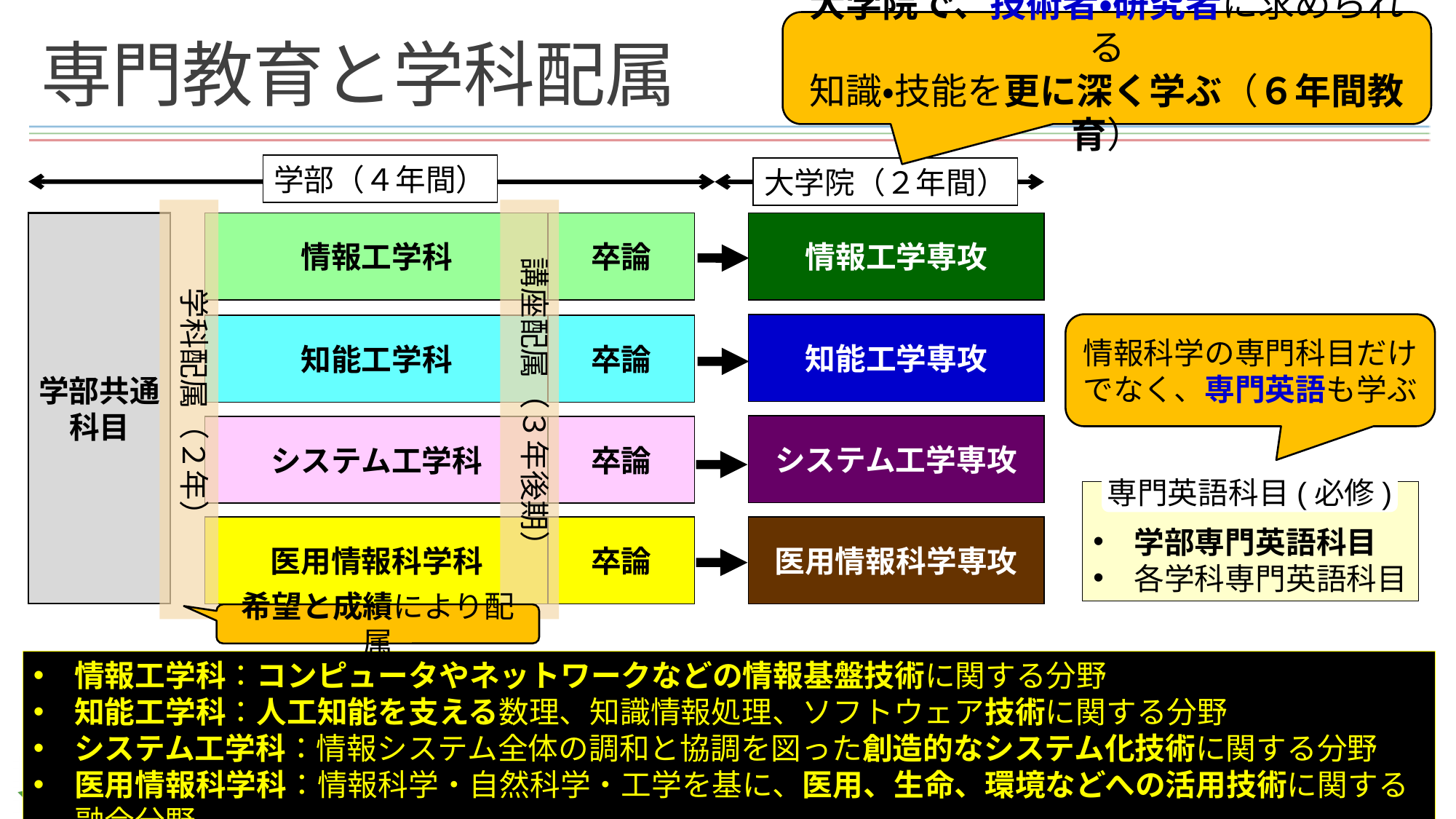

大学院で、技術者・研究者に求められる
知識・技能を更に深く学ぶ（６年間教育）
# 専門教育と学科配属
学部（４年間）
大学院（２年間）

学科配属（２年）
講座配属（３年後期）
学部共通
科目
情報工学科
卒論
情報工学専攻

情報科学の専門科目だけでなく、専門英語も学ぶ
知能工学専攻
知能工学科
卒論

システム工学専攻
システム工学科
卒論

専門英語科目(必修)

学部専門英語科目
各学科専門英語科目
医用情報科学科
卒論
医用情報科学専攻

希望と成績により配属
情報工学科：コンピュータやネットワークなどの情報基盤技術に関する分野
知能工学科：人工知能を支える数理、知識情報処理、ソフトウェア技術に関する分野
システム工学科：情報システム全体の調和と協調を図った創造的なシステム化技術に関する分野
医用情報科学科：情報科学・自然科学・工学を基に、医用、生命、環境などへの活用技術に関する融合分野